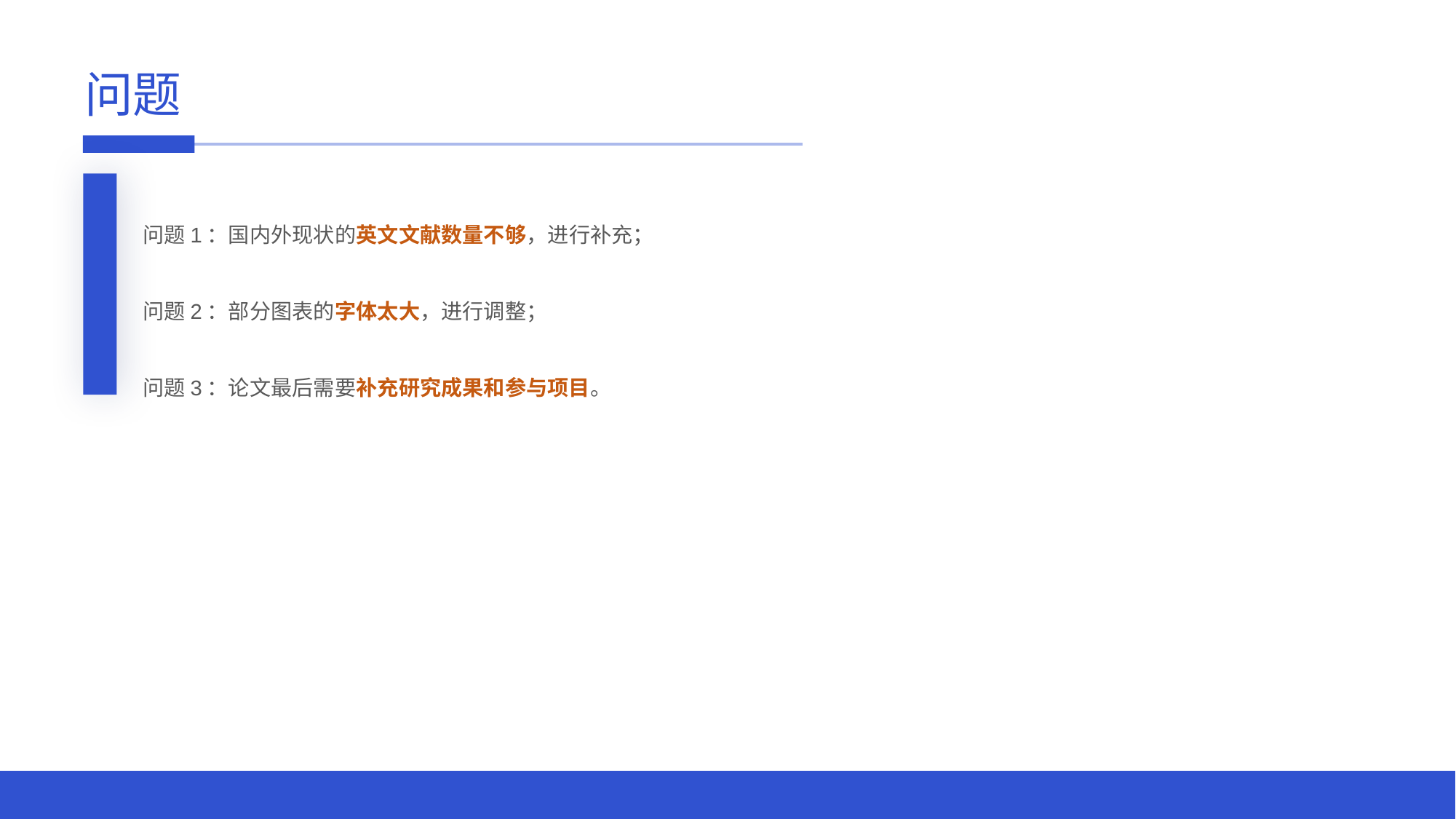

问题

问题1：国内外现状的英文文献数量不够，进行补充；
问题2：部分图表的字体太大，进行调整；
问题3：论文最后需要补充研究成果和参与项目。